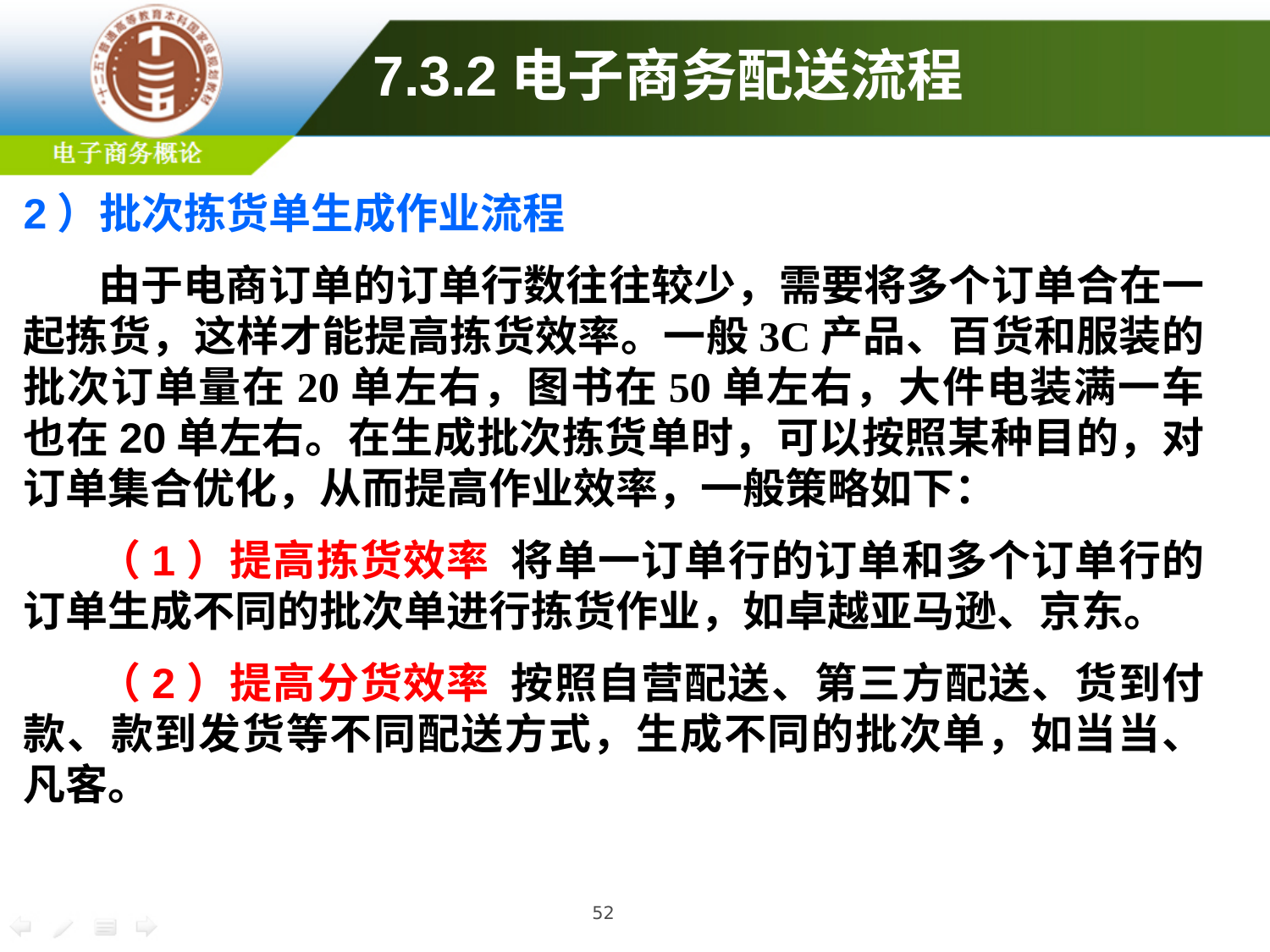

# 7.3.2电子商务配送流程
2）批次拣货单生成作业流程
由于电商订单的订单行数往往较少，需要将多个订单合在一起拣货，这样才能提高拣货效率。一般3C产品、百货和服装的批次订单量在20单左右，图书在50单左右，大件电装满一车也在20单左右。在生成批次拣货单时，可以按照某种目的，对订单集合优化，从而提高作业效率，一般策略如下：
（1）提高拣货效率  将单一订单行的订单和多个订单行的订单生成不同的批次单进行拣货作业，如卓越亚马逊、京东。
（2）提高分货效率  按照自营配送、第三方配送、货到付款、款到发货等不同配送方式，生成不同的批次单，如当当、凡客。
52